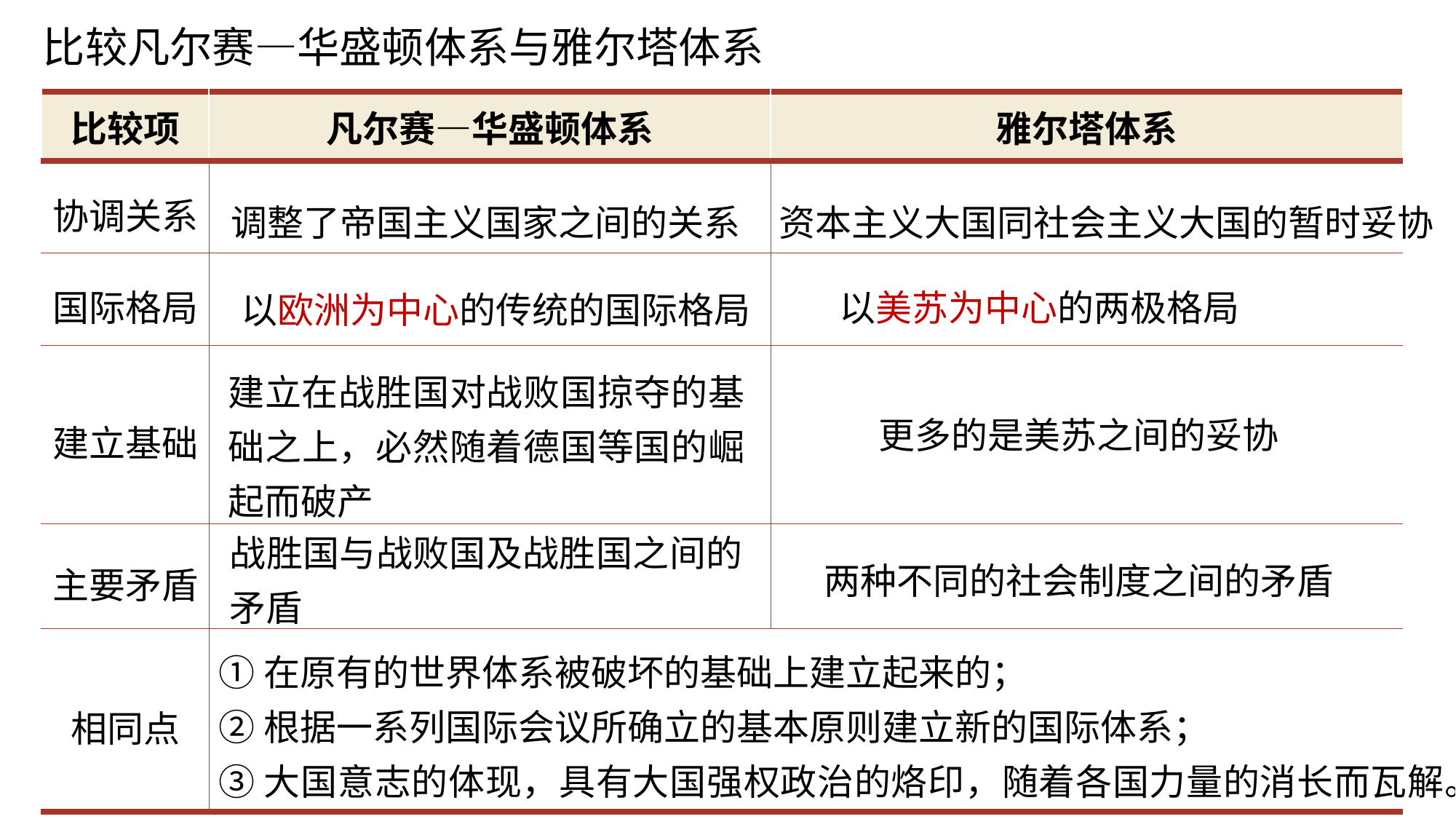

比较凡尔赛—华盛顿体系与雅尔塔体系
| 比较项 | 凡尔赛—华盛顿体系 | 雅尔塔体系 |
| --- | --- | --- |
| 协调关系 |  |  |
| 国际格局 |  |  |
| 建立基础 |  |  |
| 主要矛盾 |  |  |
| 相同点 |  |  |
调整了帝国主义国家之间的关系
资本主义大国同社会主义大国的暂时妥协
以美苏为中心的两极格局
以欧洲为中心的传统的国际格局
建立在战胜国对战败国掠夺的基础之上，必然随着德国等国的崛起而破产
更多的是美苏之间的妥协
战胜国与战败国及战胜国之间的矛盾
两种不同的社会制度之间的矛盾
①在原有的世界体系被破坏的基础上建立起来的；
②根据一系列国际会议所确立的基本原则建立新的国际体系；
③大国意志的体现，具有大国强权政治的烙印，随着各国力量的消长而瓦解。